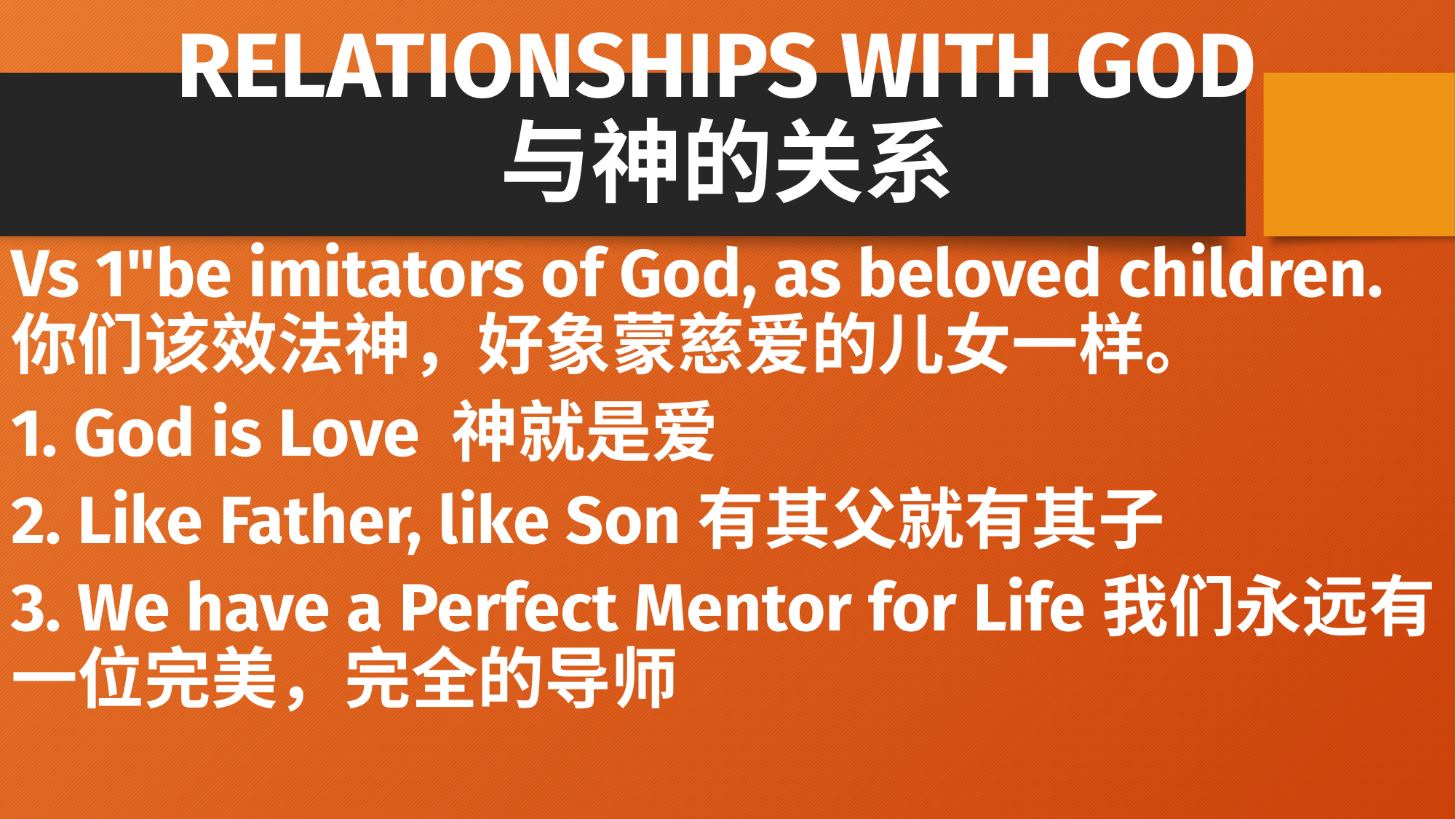

# RELATIONSHIPS WITH GOD 与神的关系
Vs 1"be imitators of God, as beloved children. 你们该效法神，好象蒙慈爱的儿女一样。
1. God is Love 神就是爱
2. Like Father, like Son有其父就有其子
3. We have a Perfect Mentor for Life我们永远有一位完美，完全的导师